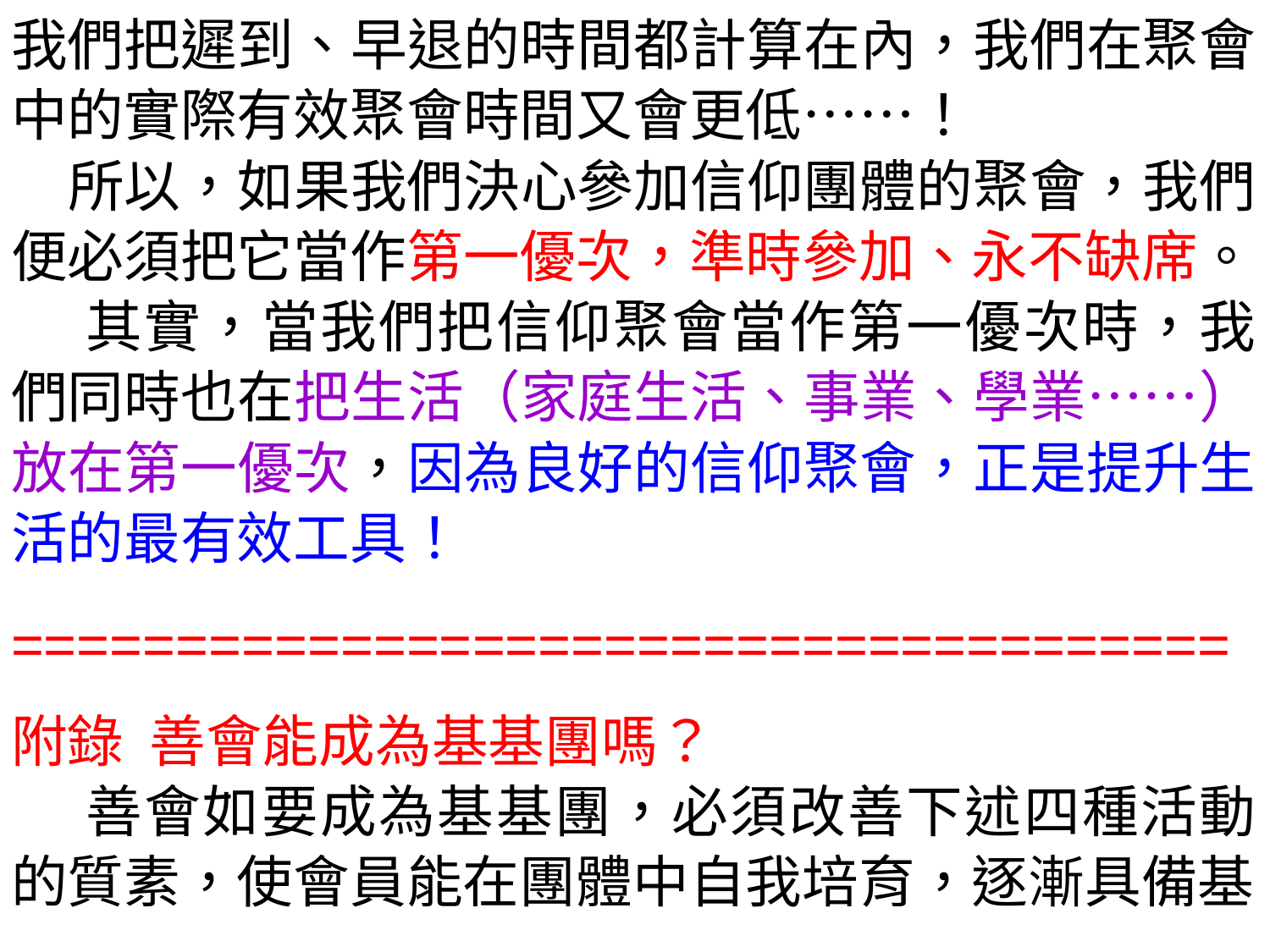

我們把遲到、早退的時間都計算在內，我們在聚會中的實際有效聚會時間又會更低……！
　所以，如果我們決心參加信仰團體的聚會，我們便必須把它當作第一優次，準時參加、永不缺席。
    其實，當我們把信仰聚會當作第一優次時，我們同時也在把生活（家庭生活、事業、學業……）放在第一優次，因為良好的信仰聚會，正是提升生活的最有效工具！

=====================================
附錄  善會能成為基基團嗎？
    善會如要成為基基團，必須改善下述四種活動的質素，使會員能在團體中自我培育，逐漸具備基